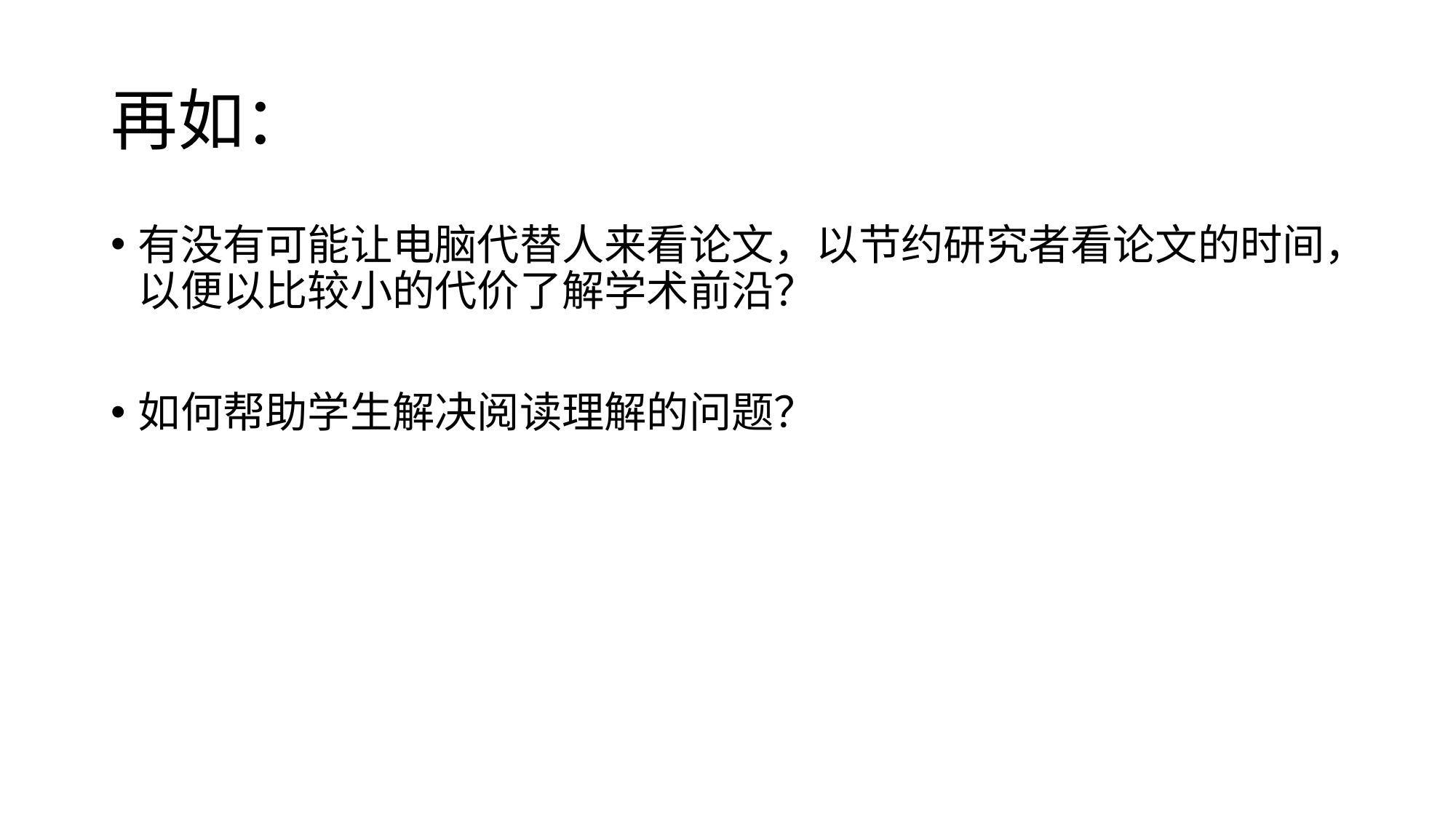

# 再如：
有没有可能让电脑代替人来看论文，以节约研究者看论文的时间，以便以比较小的代价了解学术前沿？

如何帮助学生解决阅读理解的问题？